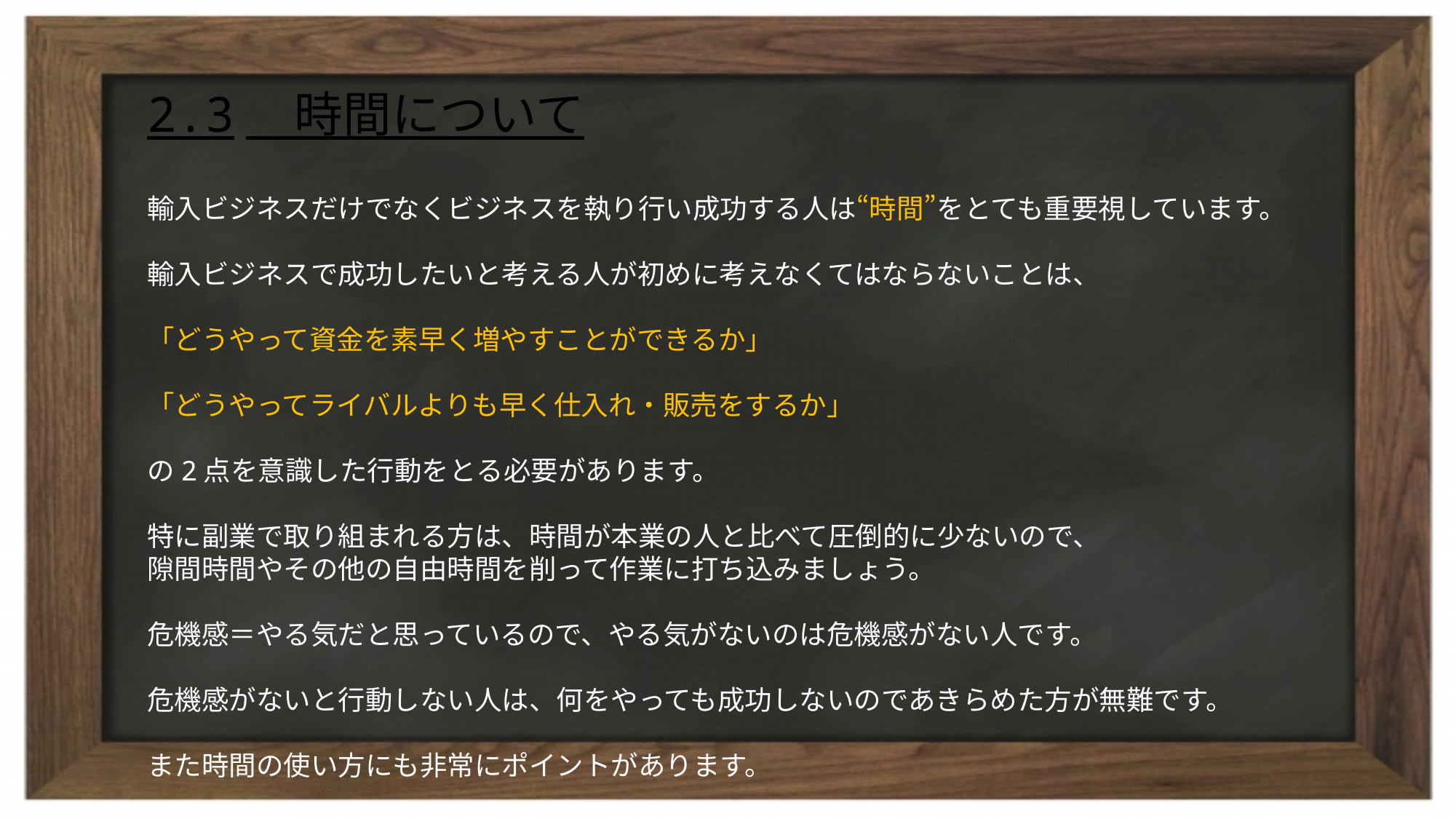

# 2.3　時間について
輸入ビジネスだけでなくビジネスを執り行い成功する人は“時間”をとても重要視しています。

輸入ビジネスで成功したいと考える人が初めに考えなくてはならないことは、

「どうやって資金を素早く増やすことができるか」

「どうやってライバルよりも早く仕入れ・販売をするか」

の2点を意識した行動をとる必要があります。

特に副業で取り組まれる方は、時間が本業の人と比べて圧倒的に少ないので、
隙間時間やその他の自由時間を削って作業に打ち込みましょう。

危機感＝やる気だと思っているので、やる気がないのは危機感がない人です。

危機感がないと行動しない人は、何をやっても成功しないのであきらめた方が無難です。

また時間の使い方にも非常にポイントがあります。